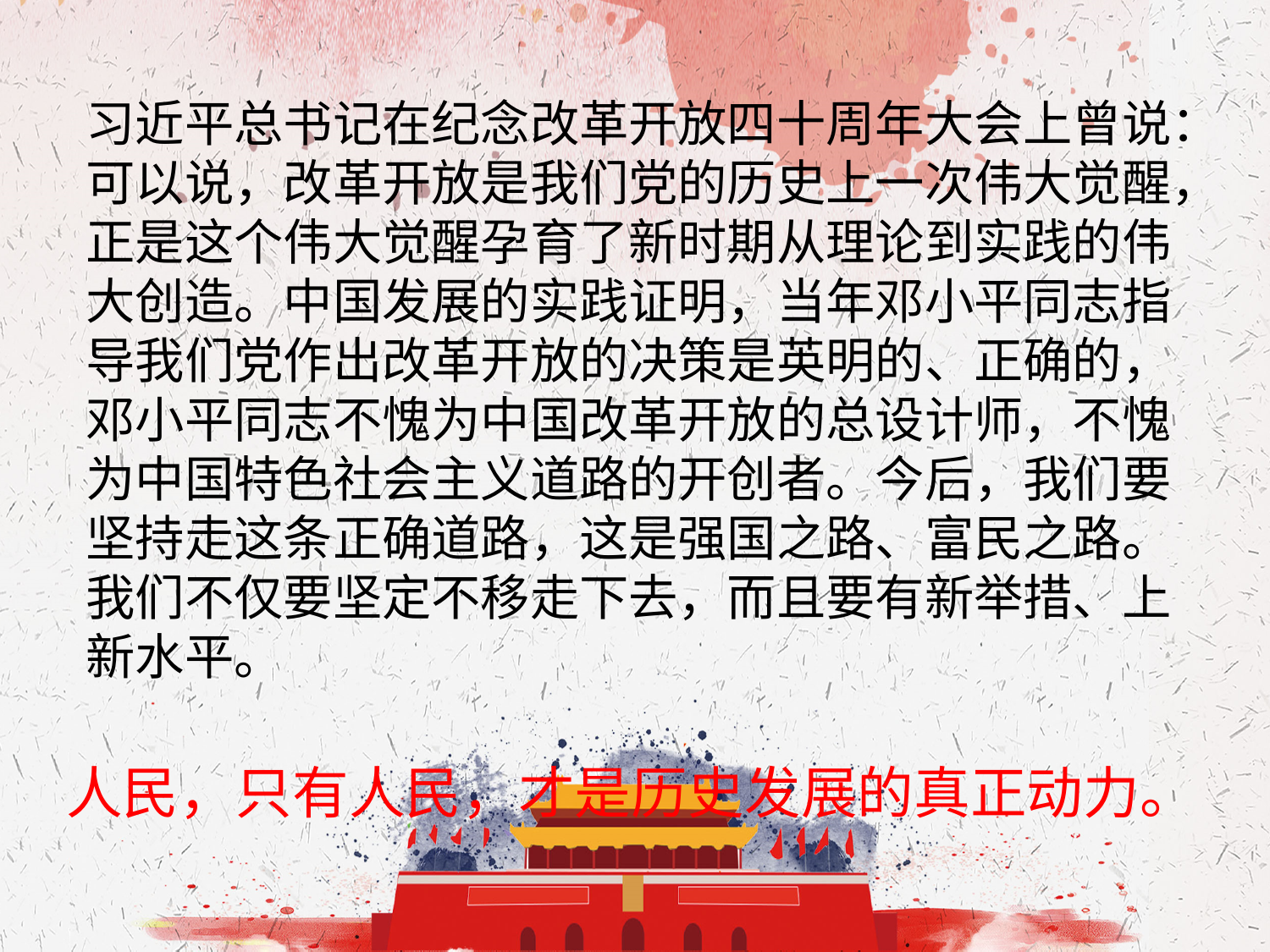

习近平总书记在纪念改革开放四十周年大会上曾说：可以说，改革开放是我们党的历史上一次伟大觉醒，正是这个伟大觉醒孕育了新时期从理论到实践的伟大创造。中国发展的实践证明，当年邓小平同志指导我们党作出改革开放的决策是英明的、正确的，邓小平同志不愧为中国改革开放的总设计师，不愧为中国特色社会主义道路的开创者。今后，我们要坚持走这条正确道路，这是强国之路、富民之路。我们不仅要坚定不移走下去，而且要有新举措、上新水平。
人民，只有人民，才是历史发展的真正动力。